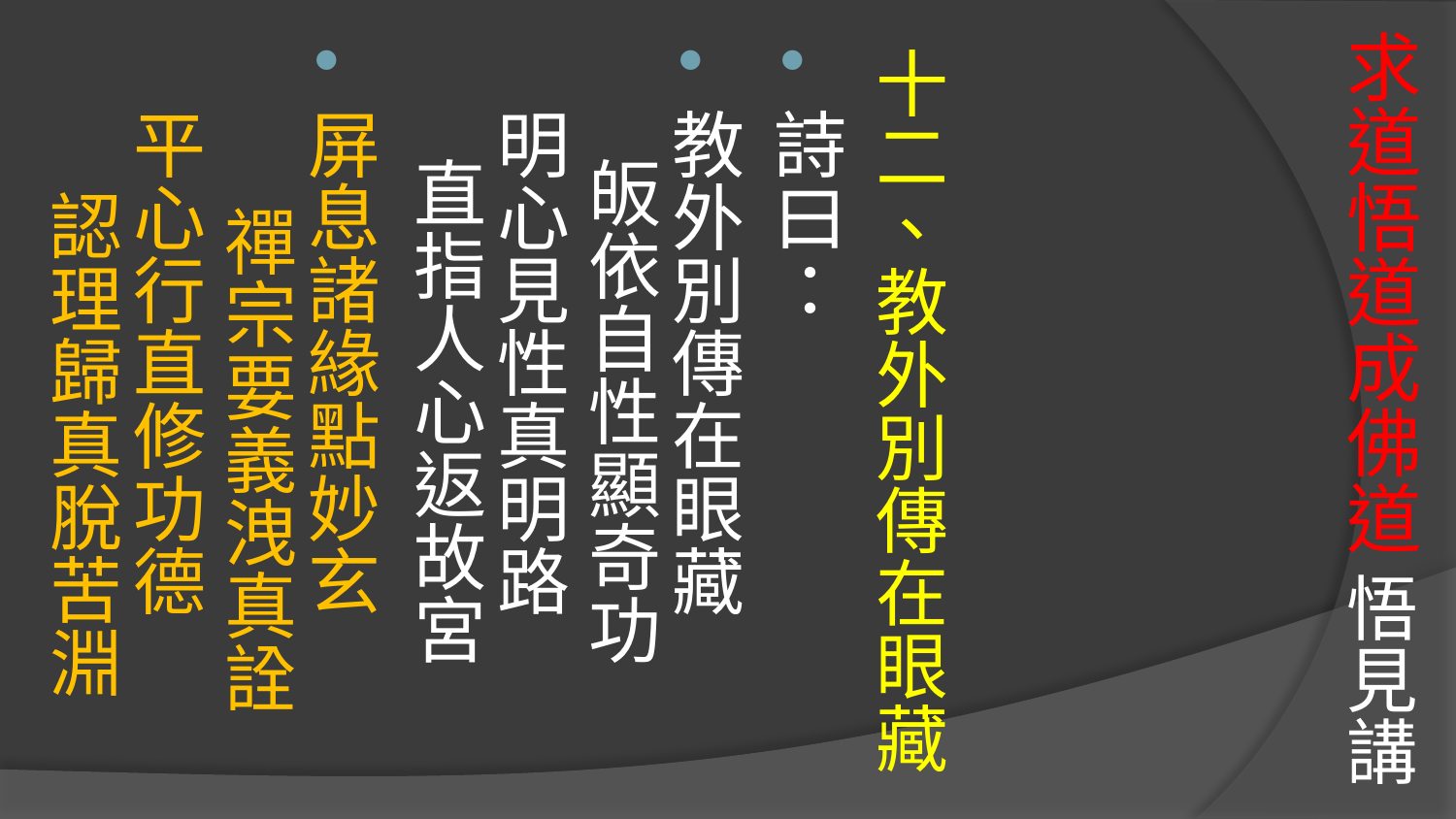

# 求道悟道成佛道 悟見講
十二、教外別傳在眼藏
詩曰：
教外別傳在眼藏              皈依自性顯奇功
明心見性真明路              直指人心返故宮
屏息諸緣點妙玄                 禪宗要義洩真詮
平心行直修功德                認理歸真脫苦淵